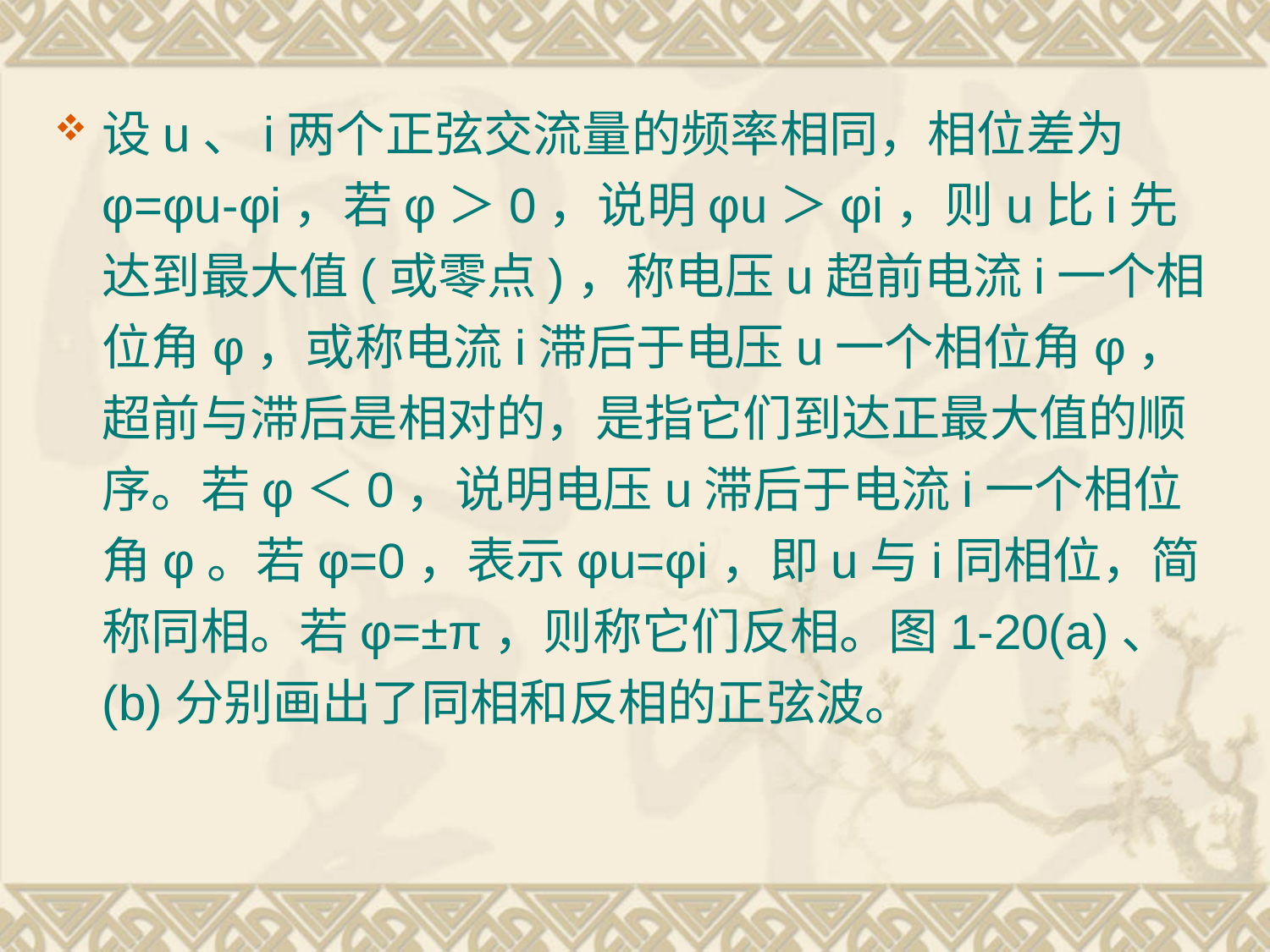

设u、i两个正弦交流量的频率相同，相位差为φ=φu-φi，若φ＞0，说明φu＞φi，则u比i先达到最大值(或零点)，称电压u超前电流i一个相位角φ，或称电流i滞后于电压u一个相位角φ，超前与滞后是相对的，是指它们到达正最大值的顺序。若φ＜0，说明电压u滞后于电流i一个相位角φ。若φ=0，表示φu=φi，即u与i同相位，简称同相。若φ=±π，则称它们反相。图1-20(a)、(b)分别画出了同相和反相的正弦波。